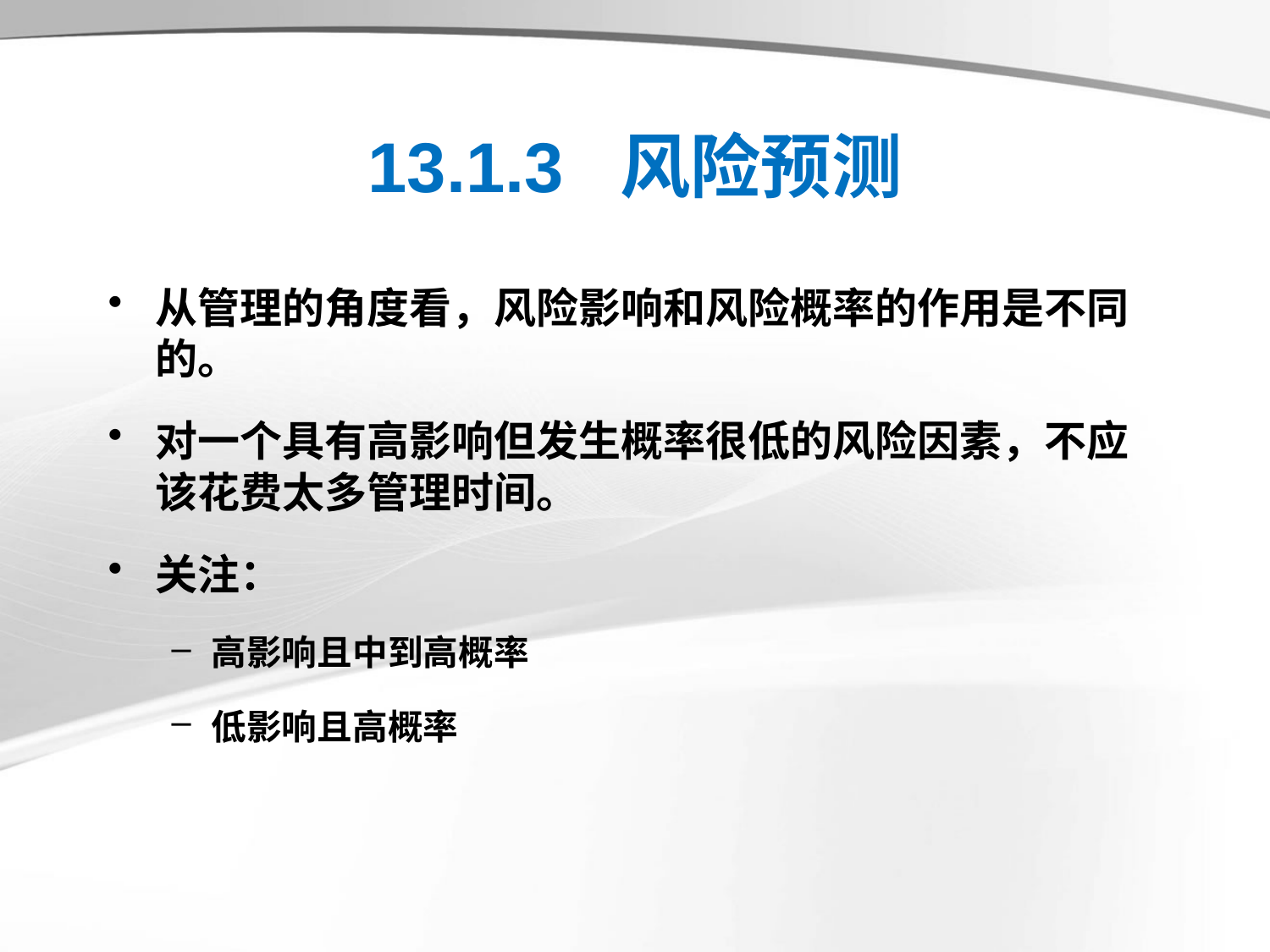

# 13.1.3  风险预测
从管理的角度看，风险影响和风险概率的作用是不同的。
对一个具有高影响但发生概率很低的风险因素，不应该花费太多管理时间。
关注：
高影响且中到高概率
低影响且高概率